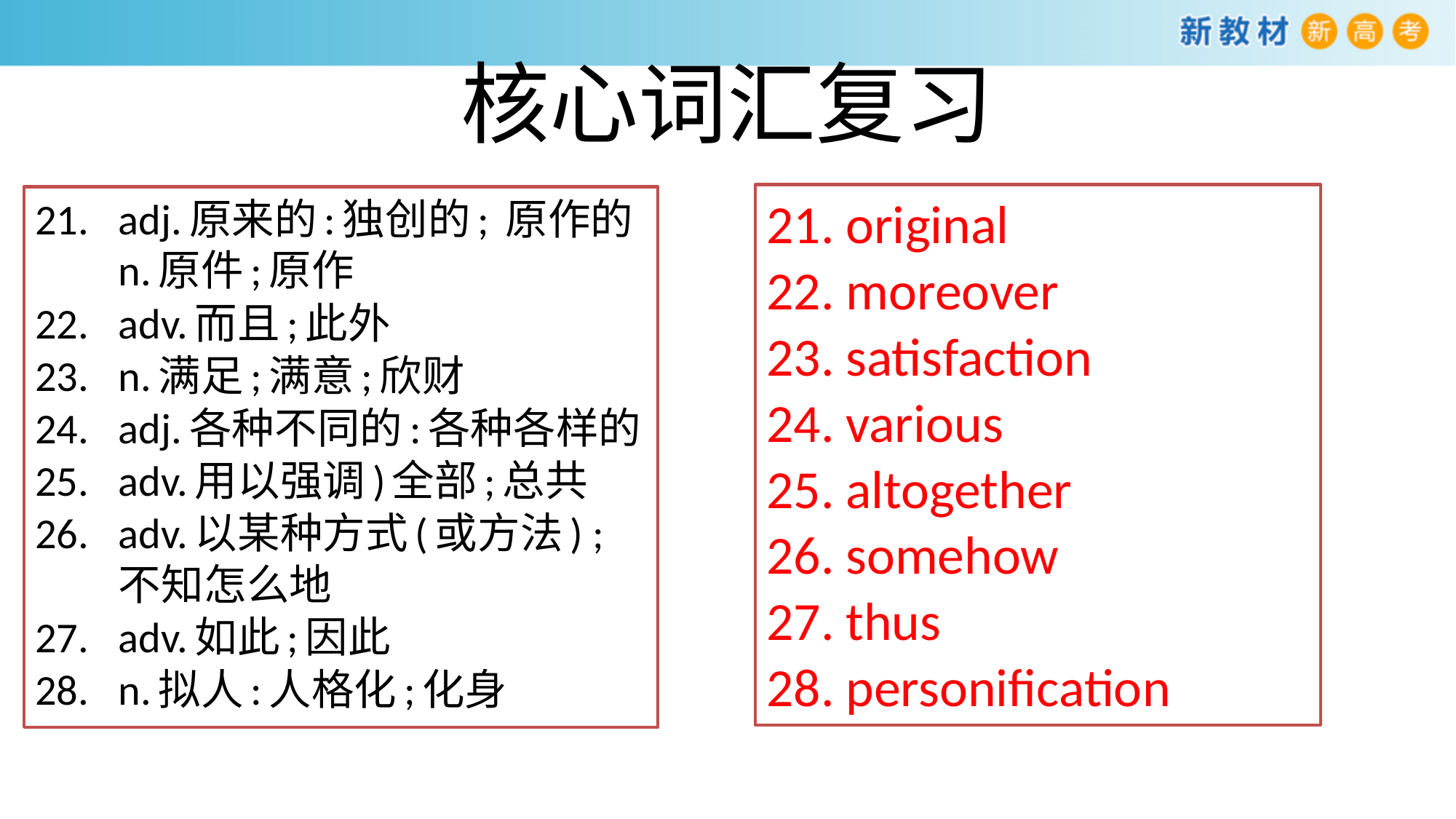

# 核心词汇复习
original
moreover
satisfaction
various
altogether
somehow
thus
personification

adj.原来的:独创的; 原作的n.原件;原作
adv.而且;此外
n.满足;满意;欣财
adj.各种不同的:各种各样的
adv.用以强调)全部;总共
adv.以某种方式(或方法) ;不知怎么地
adv.如此;因此
n.拟人:人格化;化身